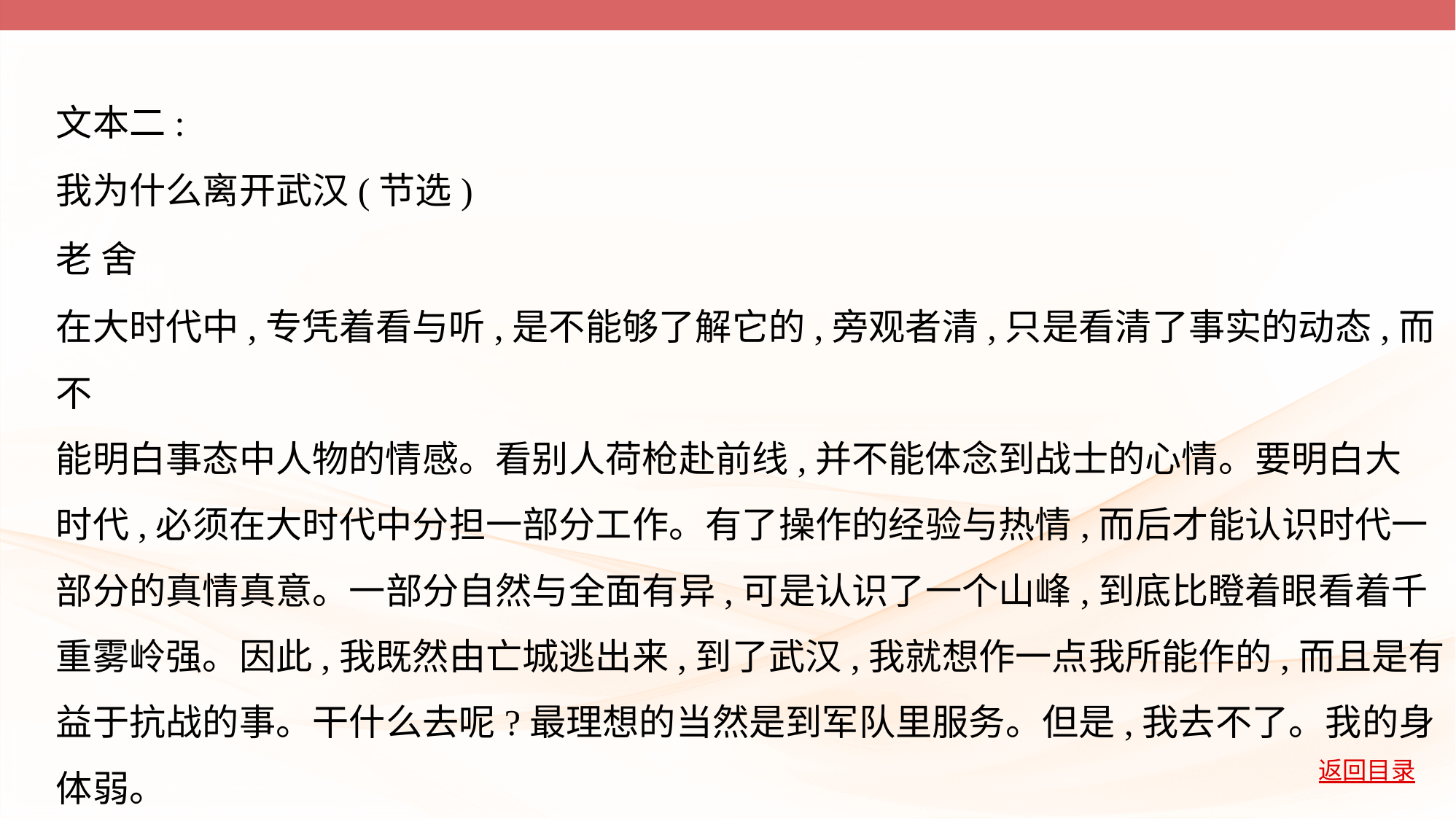

文本二:
我为什么离开武汉(节选)
老 舍
在大时代中,专凭着看与听,是不能够了解它的,旁观者清,只是看清了事实的动态,而不
能明白事态中人物的情感。看别人荷枪赴前线,并不能体念到战士的心情。要明白大
时代,必须在大时代中分担一部分工作。有了操作的经验与热情,而后才能认识时代一
部分的真情真意。一部分自然与全面有异,可是认识了一个山峰,到底比瞪着眼看着千
重雾岭强。因此,我既然由亡城逃出来,到了武汉,我就想作一点我所能作的,而且是有
益于抗战的事。干什么去呢?最理想的当然是到军队里服务。但是,我去不了。我的身
体弱。